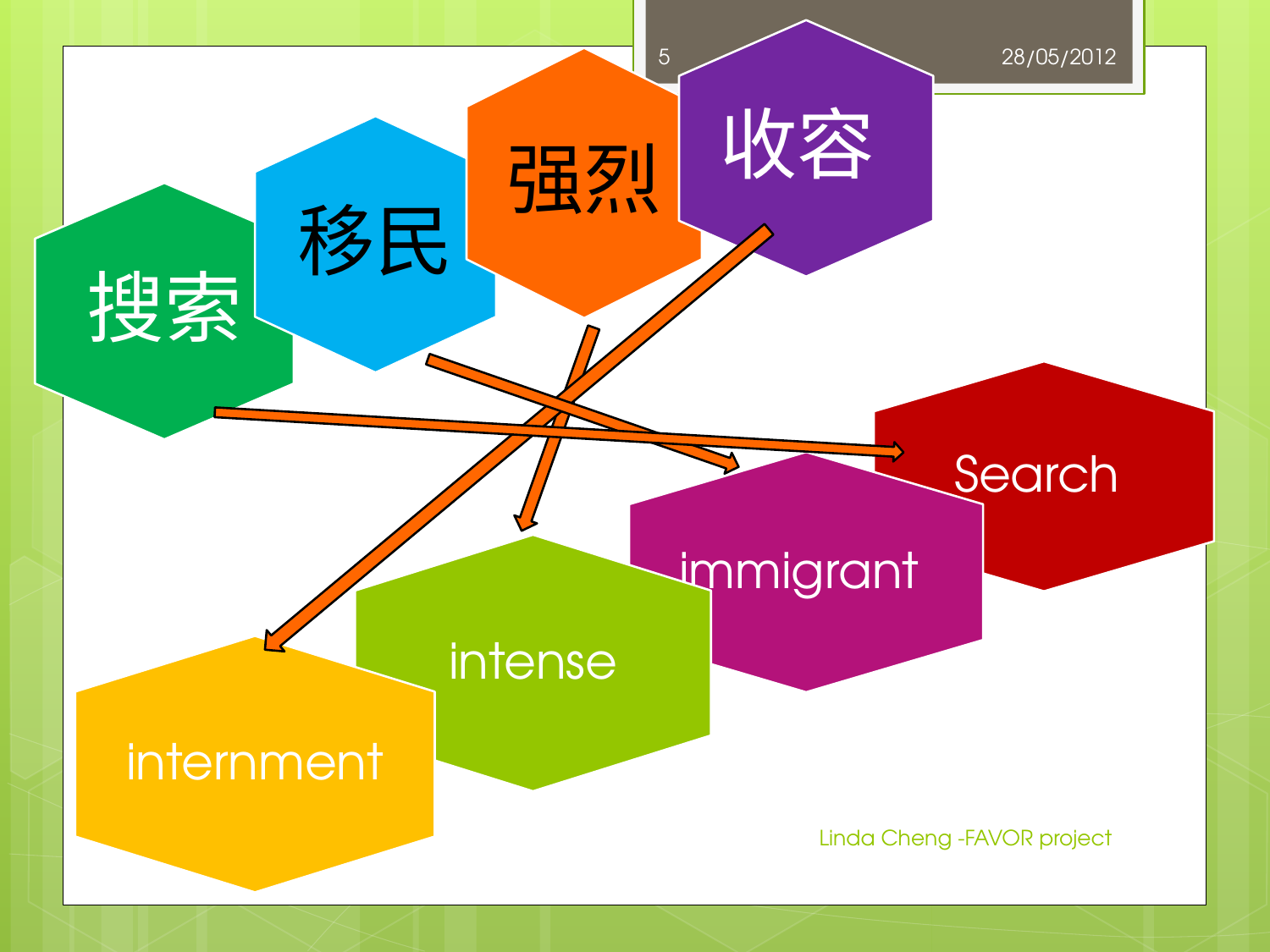

收容
强烈
移民
搜索
5
28/05/2012
Search
immigrant
intense
internment

Linda Cheng -FAVOR project